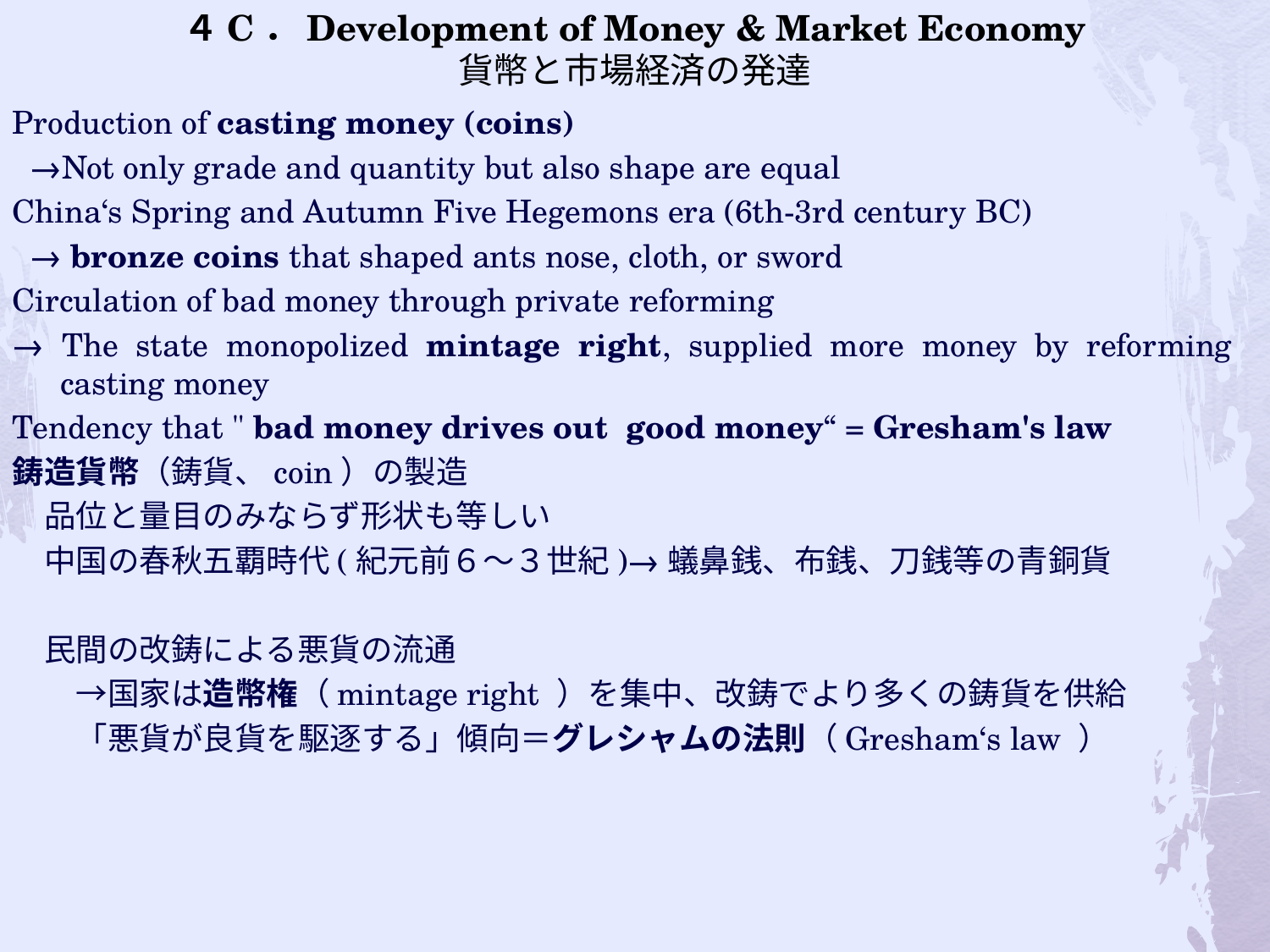

# ４C．Development of Money & Market Economy 貨幣と市場経済の発達
Production of casting money (coins)
  →Not only grade and quantity but also shape are equal
China‘s Spring and Autumn Five Hegemons era (6th-3rd century BC)
  → bronze coins that shaped ants nose, cloth, or sword
Circulation of bad money through private reforming
→ The state monopolized mintage right, supplied more money by reforming casting money
Tendency that " bad money drives out  good money“ = Gresham's law
鋳造貨幣（鋳貨、coin）の製造
　品位と量目のみならず形状も等しい
　中国の春秋五覇時代(紀元前６～３世紀)→蟻鼻銭、布銭、刀銭等の青銅貨

　民間の改鋳による悪貨の流通
　　→国家は造幣権（mintage right ）を集中、改鋳でより多くの鋳貨を供給
　　「悪貨が良貨を駆逐する」傾向＝グレシャムの法則（Gresham‘s law ）